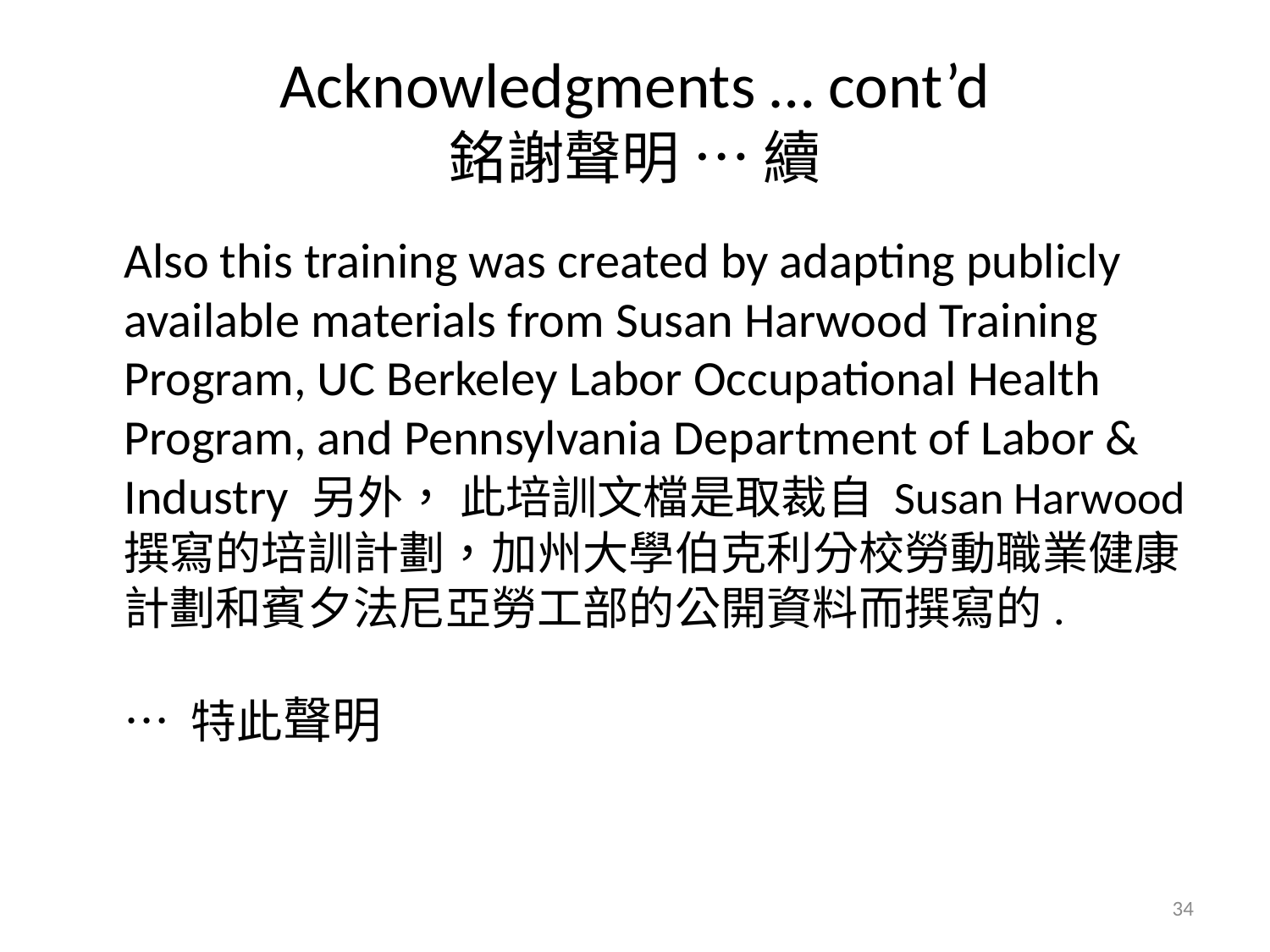

# Acknowledgments … cont’d 銘謝聲明 … 續
Also this training was created by adapting publicly available materials from Susan Harwood Training Program, UC Berkeley Labor Occupational Health Program, and Pennsylvania Department of Labor & Industry 另外， 此培訓文檔是取裁自 Susan Harwood 撰寫的培訓計劃，加州大學伯克利分校勞動職業健康計劃和賓夕法尼亞勞工部的公開資料而撰寫的.

… 特此聲明

34